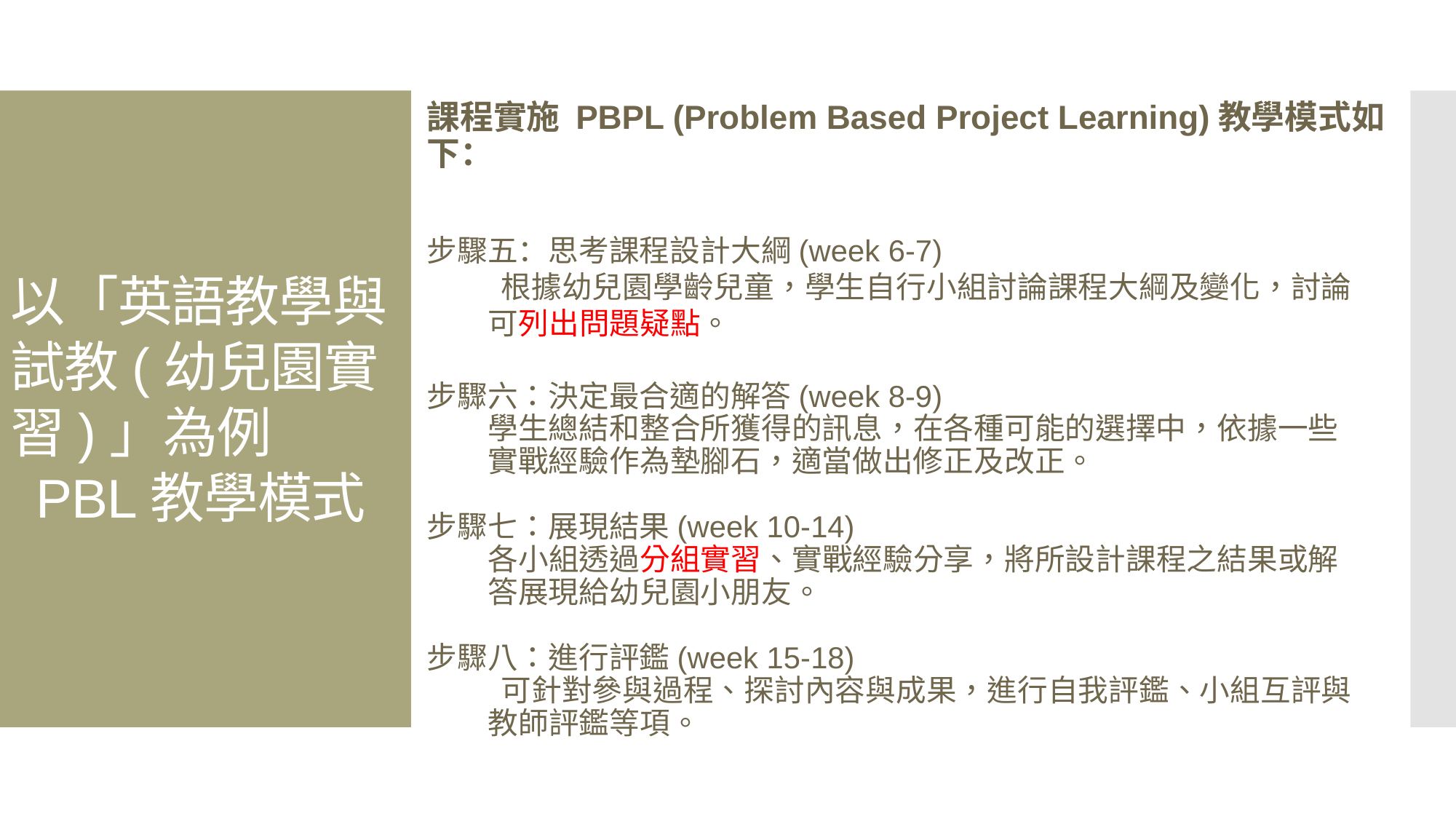

課程實施 PBPL (Problem Based Project Learning)教學模式如下：

步驟五：思考課程設計大綱(week 6-7)
        根據幼兒園學齡兒童，學生自行小組討論課程大綱及變化，討論
        可列出問題疑點。

步驟六：決定最合適的解答(week 8-9)
        學生總結和整合所獲得的訊息，在各種可能的選擇中，依據一些
        實戰經驗作為墊腳石，適當做出修正及改正。
步驟七：展現結果(week 10-14)
        各小組透過分組實習、實戰經驗分享，將所設計課程之結果或解
        答展現給幼兒園小朋友。

步驟八：進行評鑑(week 15-18)
        可針對參與過程、探討內容與成果，進行自我評鑑、小組互評與
        教師評鑑等項。
以「英語教學與試教(幼兒園實習)」為例
 PBL教學模式